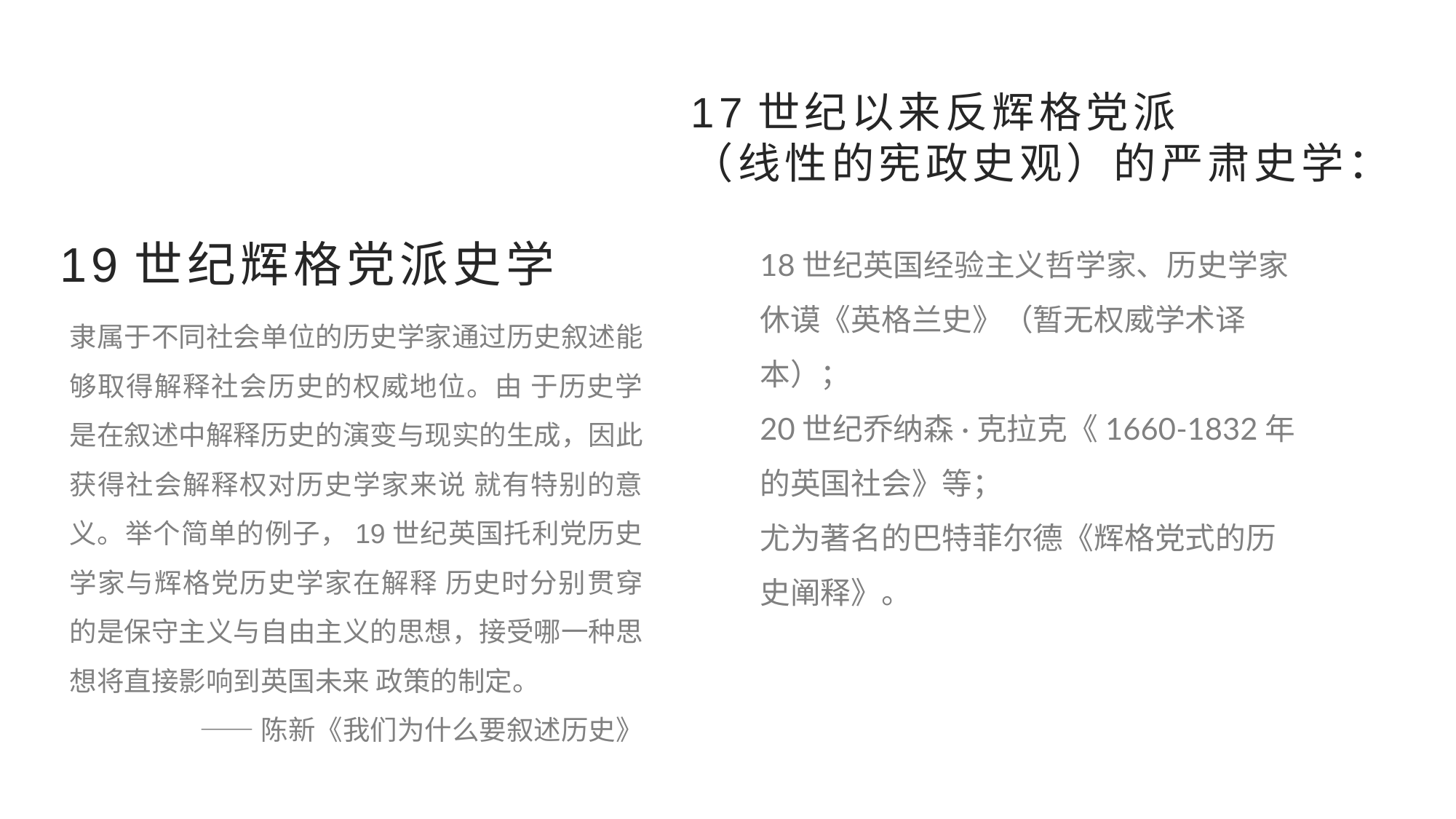

17世纪以来反辉格党派
（线性的宪政史观）的严肃史学：
18世纪英国经验主义哲学家、历史学家休谟《英格兰史》（暂无权威学术译本）；
20世纪乔纳森·克拉克《1660-1832年的英国社会》等；
尤为著名的巴特菲尔德《辉格党式的历史阐释》。
19世纪辉格党派史学
隶属于不同社会单位的历史学家通过历史叙述能够取得解释社会历史的权威地位。由 于历史学是在叙述中解释历史的演变与现实的生成，因此获得社会解释权对历史学家来说 就有特别的意义。举个简单的例子，19世纪英国托利党历史学家与辉格党历史学家在解释 历史时分别贯穿的是保守主义与自由主义的思想，接受哪一种思想将直接影响到英国未来 政策的制定。
           ——陈新《我们为什么要叙述历史》